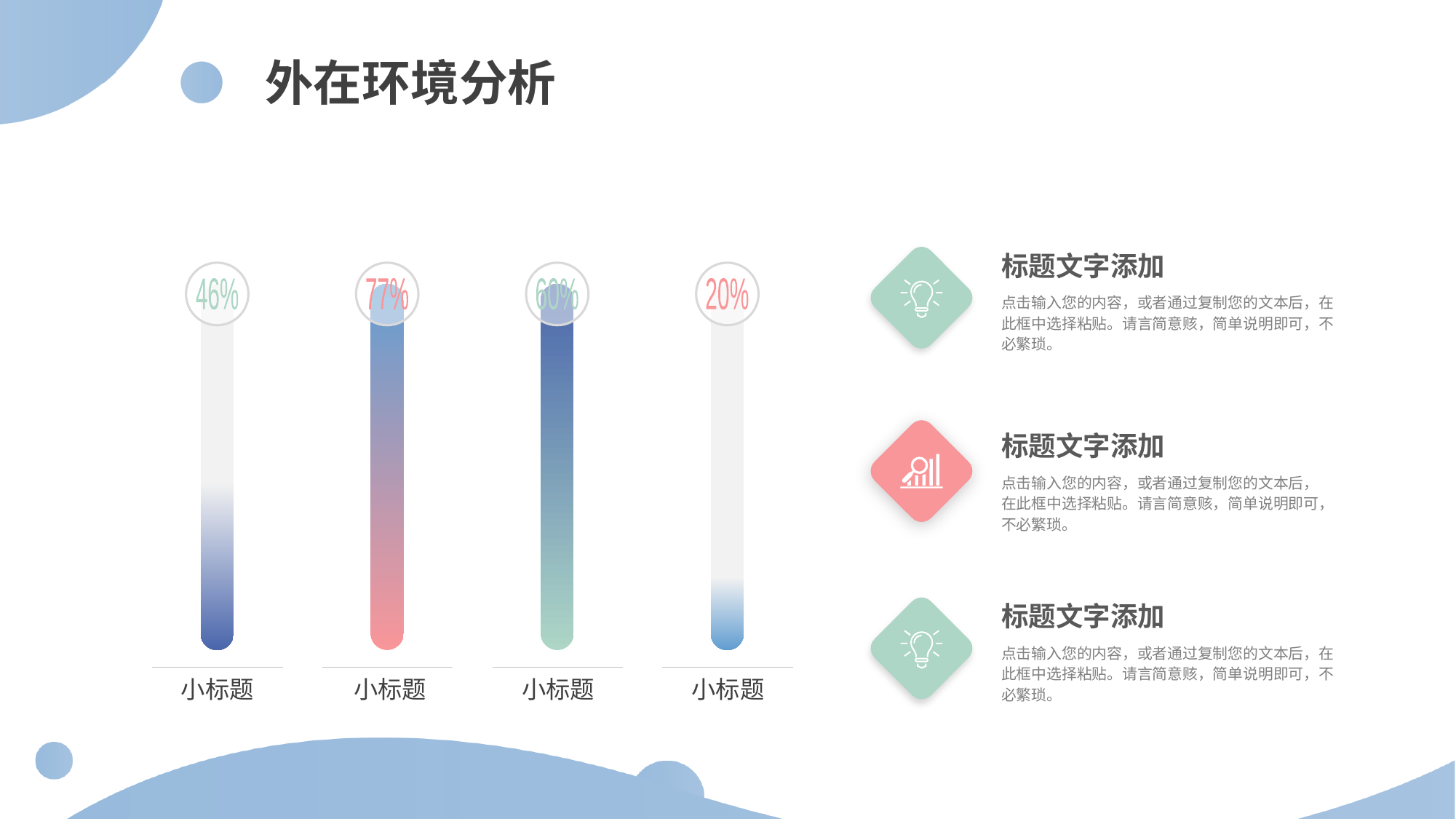

外在环境分析
标题文字添加
点击输入您的内容，或者通过复制您的文本后，在此框中选择粘贴。请言简意赅，简单说明即可，不必繁琐。

46%

小标题
小标题
小标题
小标题

77%

60%

20%

标题文字添加
点击输入您的内容，或者通过复制您的文本后，在此框中选择粘贴。请言简意赅，简单说明即可，不必繁琐。

标题文字添加
点击输入您的内容，或者通过复制您的文本后，在此框中选择粘贴。请言简意赅，简单说明即可，不必繁琐。